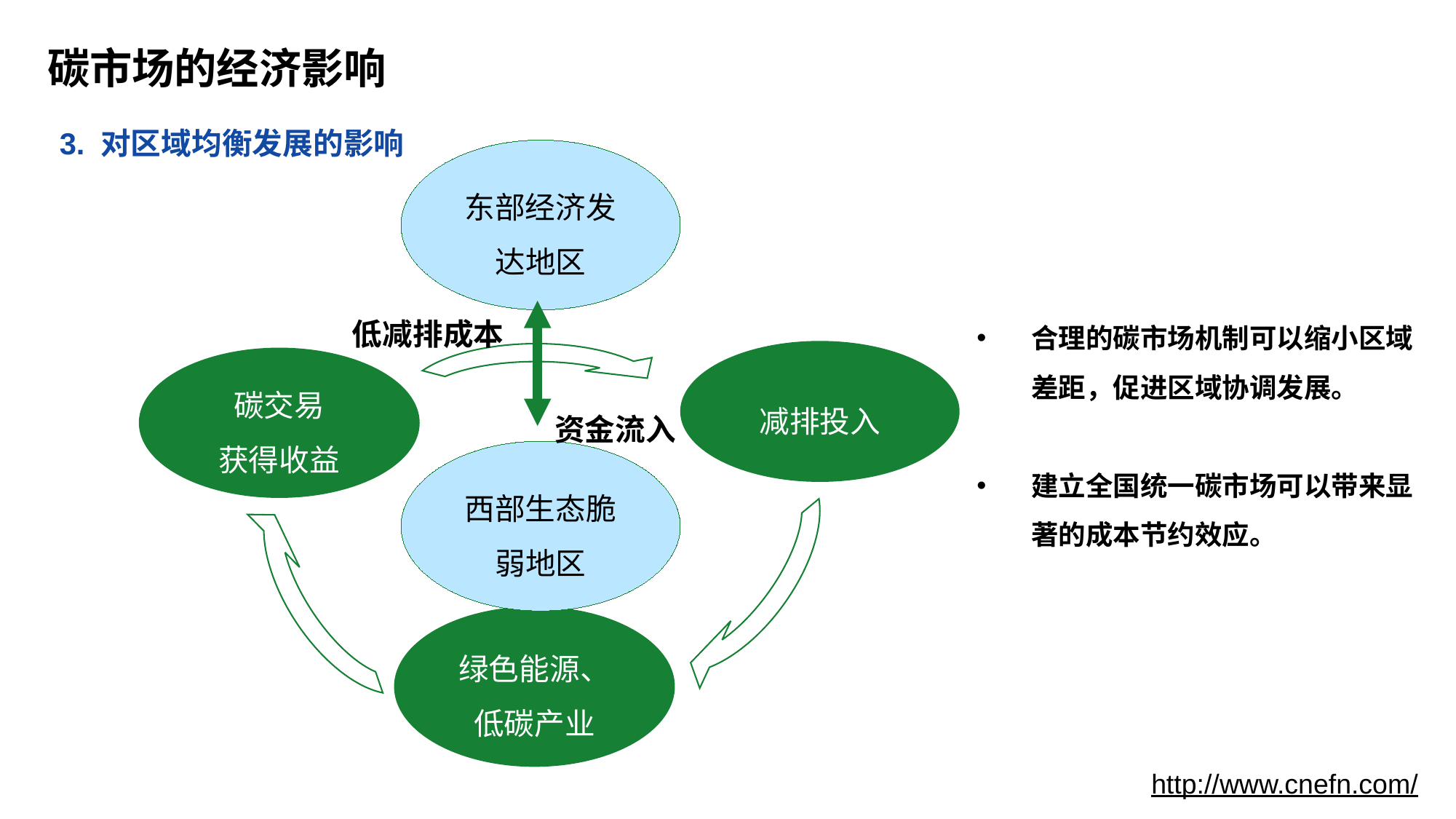

# 碳市场的经济影响
3. 对区域均衡发展的影响
东部经济发达地区
低减排成本

碳交易
获得收益
西部生态脆弱地区

绿色能源、
低碳产业
减排投入
资金流入
合理的碳市场机制可以缩小区域差距，促进区域协调发展。

建立全国统一碳市场可以带来显著的成本节约效应。